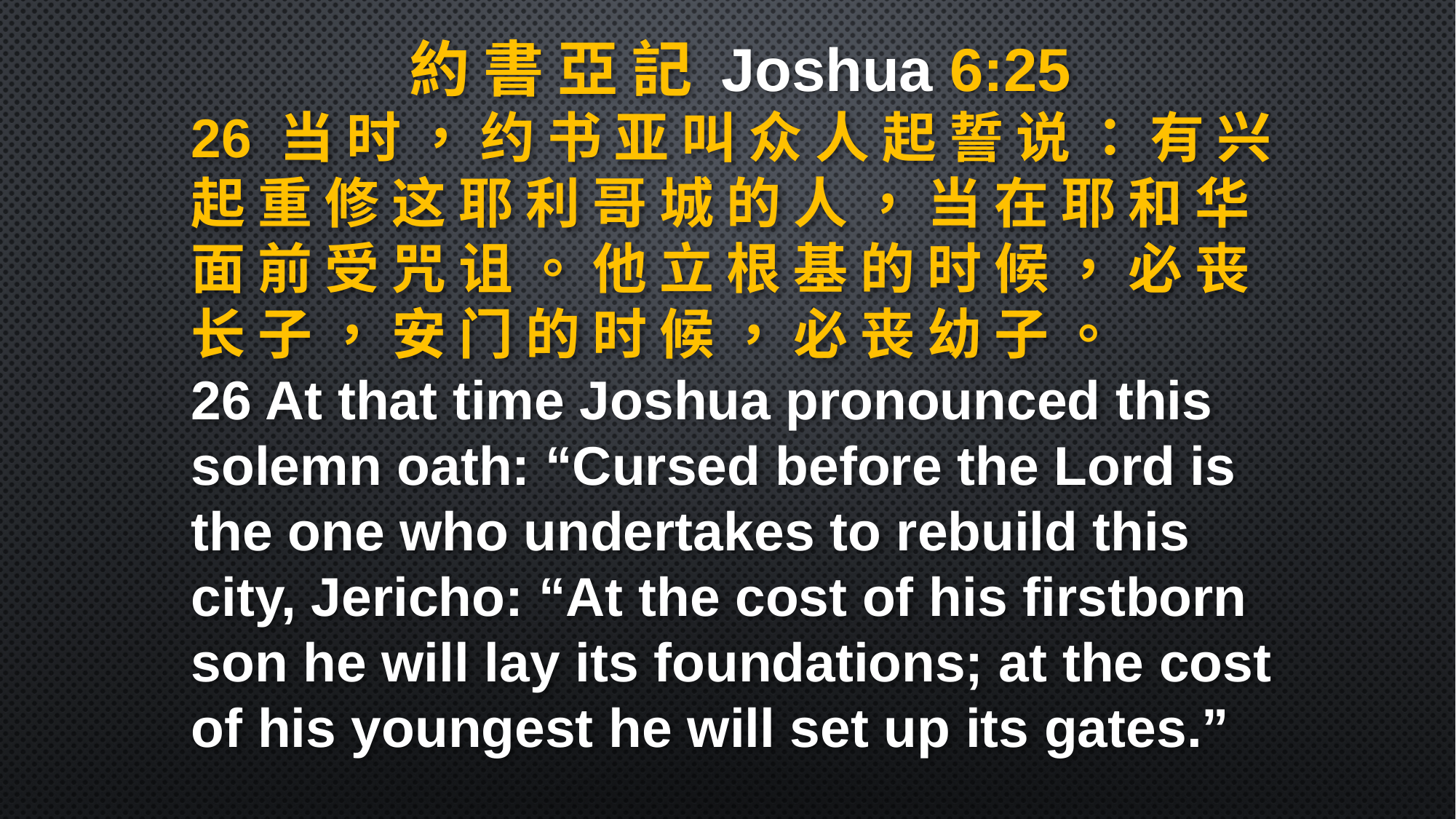

約 書 亞 記 Joshua 6:25
26 当 时 ， 约 书 亚 叫 众 人 起 誓 说 ： 有 兴 起 重 修 这 耶 利 哥 城 的 人 ， 当 在 耶 和 华 面 前 受 咒 诅 。 他 立 根 基 的 时 候 ， 必 丧 长 子 ， 安 门 的 时 候 ， 必 丧 幼 子 。
26 At that time Joshua pronounced this solemn oath: “Cursed before the Lord is the one who undertakes to rebuild this city, Jericho: “At the cost of his firstborn son he will lay its foundations; at the cost of his youngest he will set up its gates.”